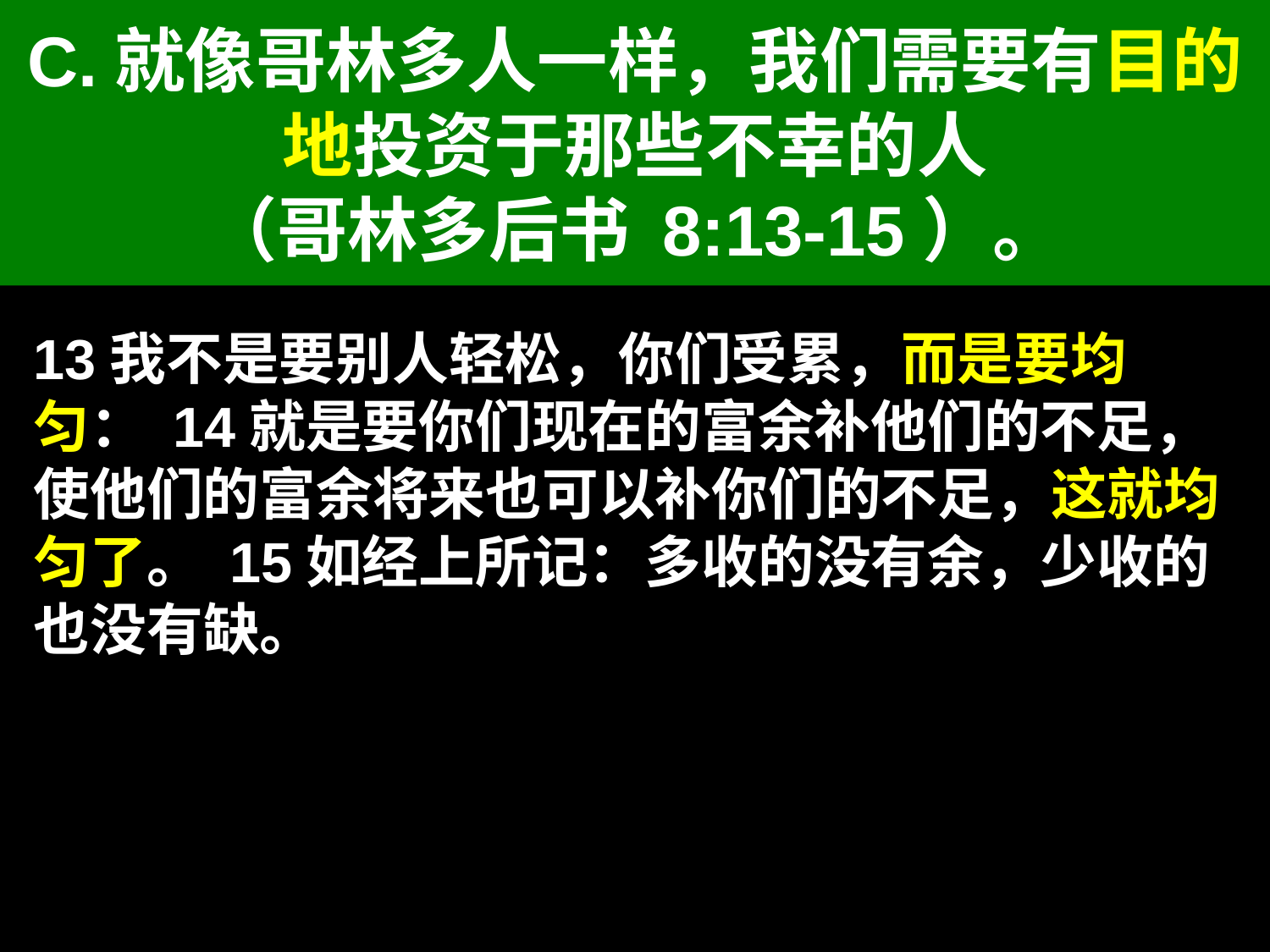

# C.就像哥林多人一样，我们需要有目的地投资于那些不幸的人 （哥林多后书 8:13-15）。
13我不是要别人轻松，你们受累，而是要均匀： 14就是要你们现在的富余补他们的不足，使他们的富余将来也可以补你们的不足，这就均匀了。 15如经上所记：多收的没有余，少收的也没有缺。